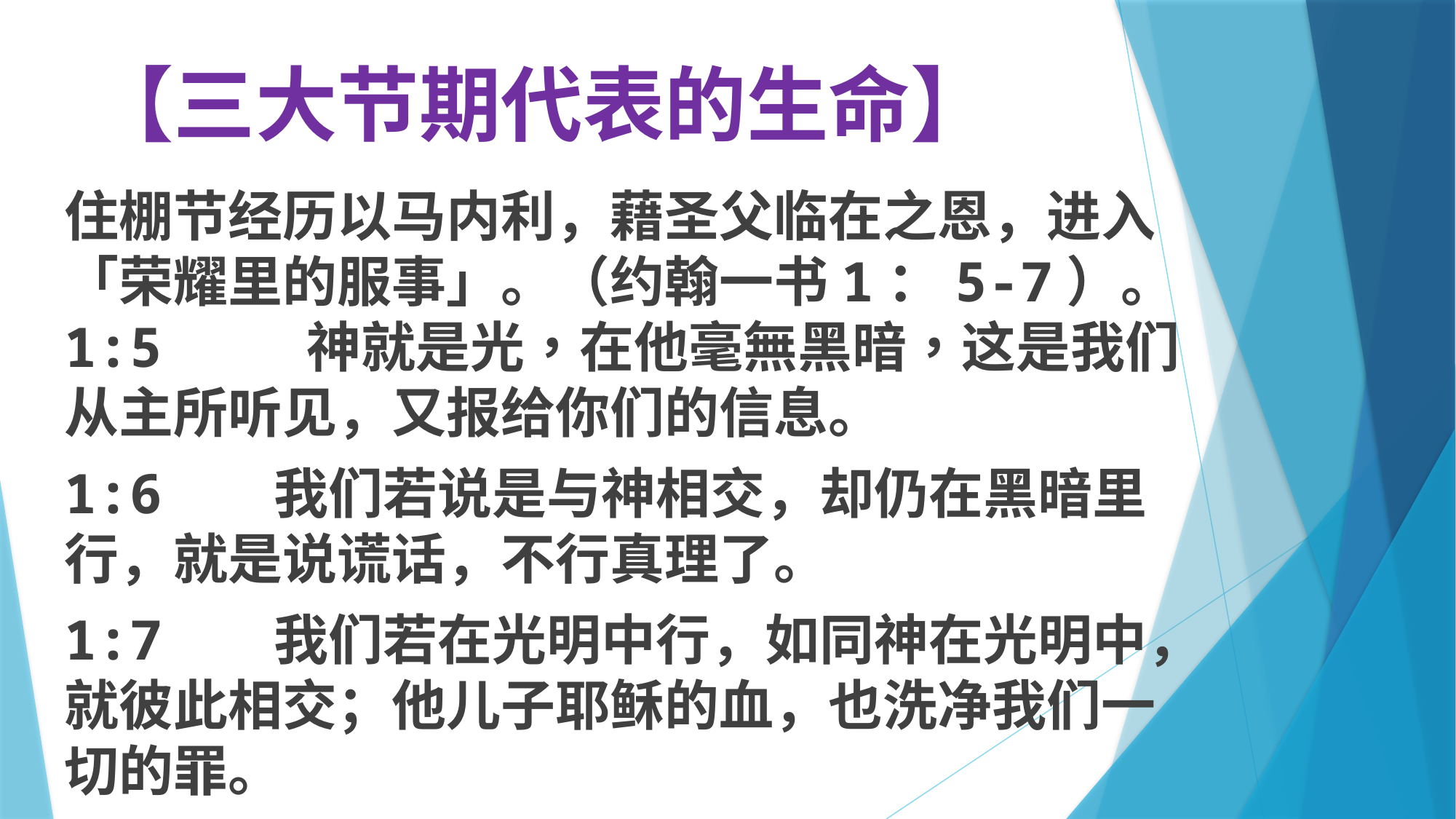

# 【三大节期代表的生命】
住棚节经历以马内利，藉圣父临在之恩，进入「荣耀里的服事」。（约翰一书1：5-7）。1:5    神就是光，在他毫無黑暗，这是我们从主所听见，又报给你们的信息。
1:6   我们若说是与神相交，却仍在黑暗里行，就是说谎话，不行真理了。
1:7   我们若在光明中行，如同神在光明中，就彼此相交；他儿子耶稣的血，也洗净我们一切的罪。